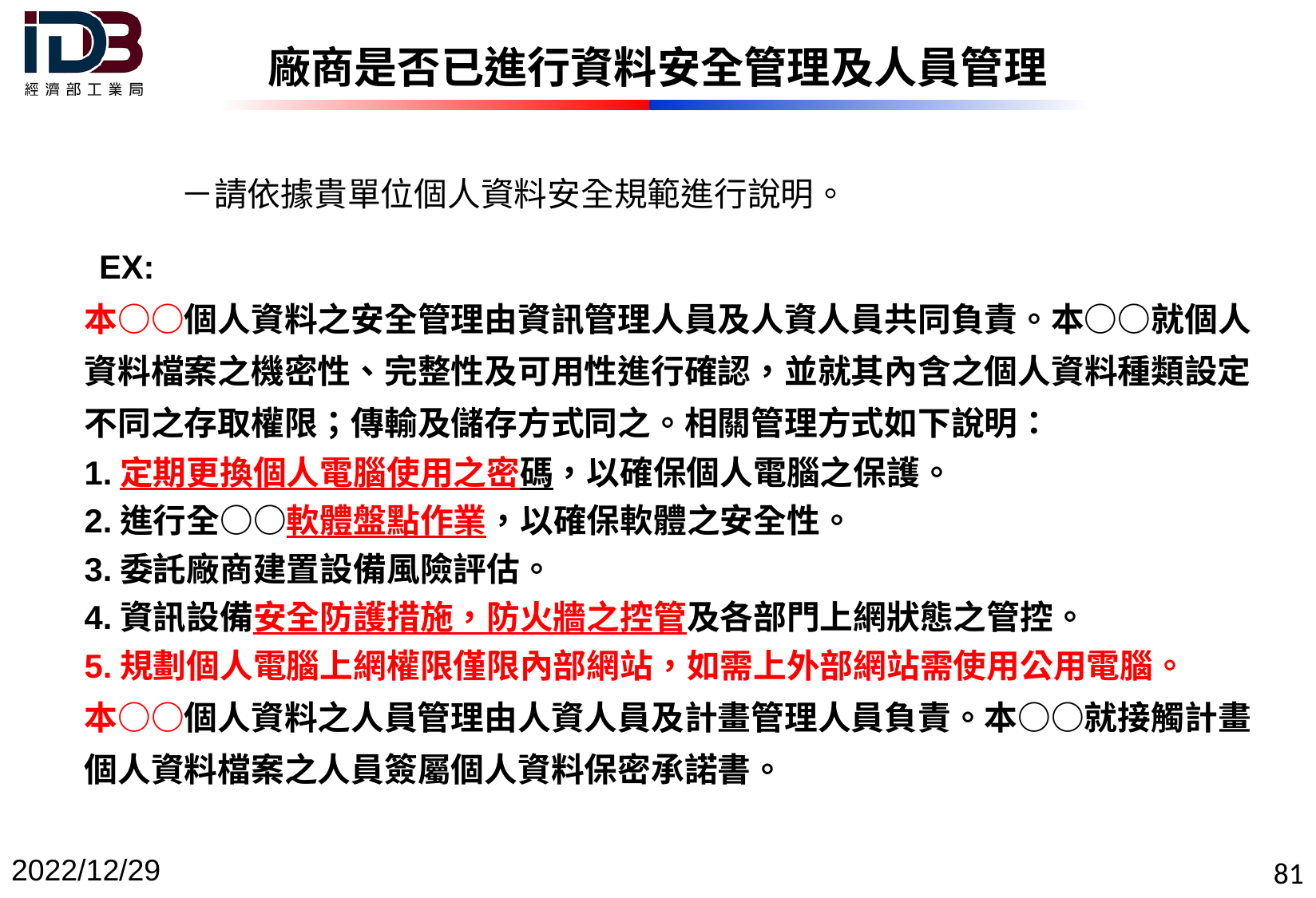

2022/12/29
81
廠商是否已進行資料安全管理及人員管理
－請依據貴單位個人資料安全規範進行說明。

EX:
本○○個人資料之安全管理由資訊管理人員及人資人員共同負責。本○○就個人資料檔案之機密性、完整性及可用性進行確認，並就其內含之個人資料種類設定不同之存取權限；傳輸及儲存方式同之。相關管理方式如下說明：
1.定期更換個人電腦使用之密碼，以確保個人電腦之保護。
2.進行全○○軟體盤點作業，以確保軟體之安全性。
3.委託廠商建置設備風險評估。
4.資訊設備安全防護措施，防火牆之控管及各部門上網狀態之管控。
5.規劃個人電腦上網權限僅限內部網站，如需上外部網站需使用公用電腦。
本○○個人資料之人員管理由人資人員及計畫管理人員負責。本○○就接觸計畫個人資料檔案之人員簽屬個人資料保密承諾書。